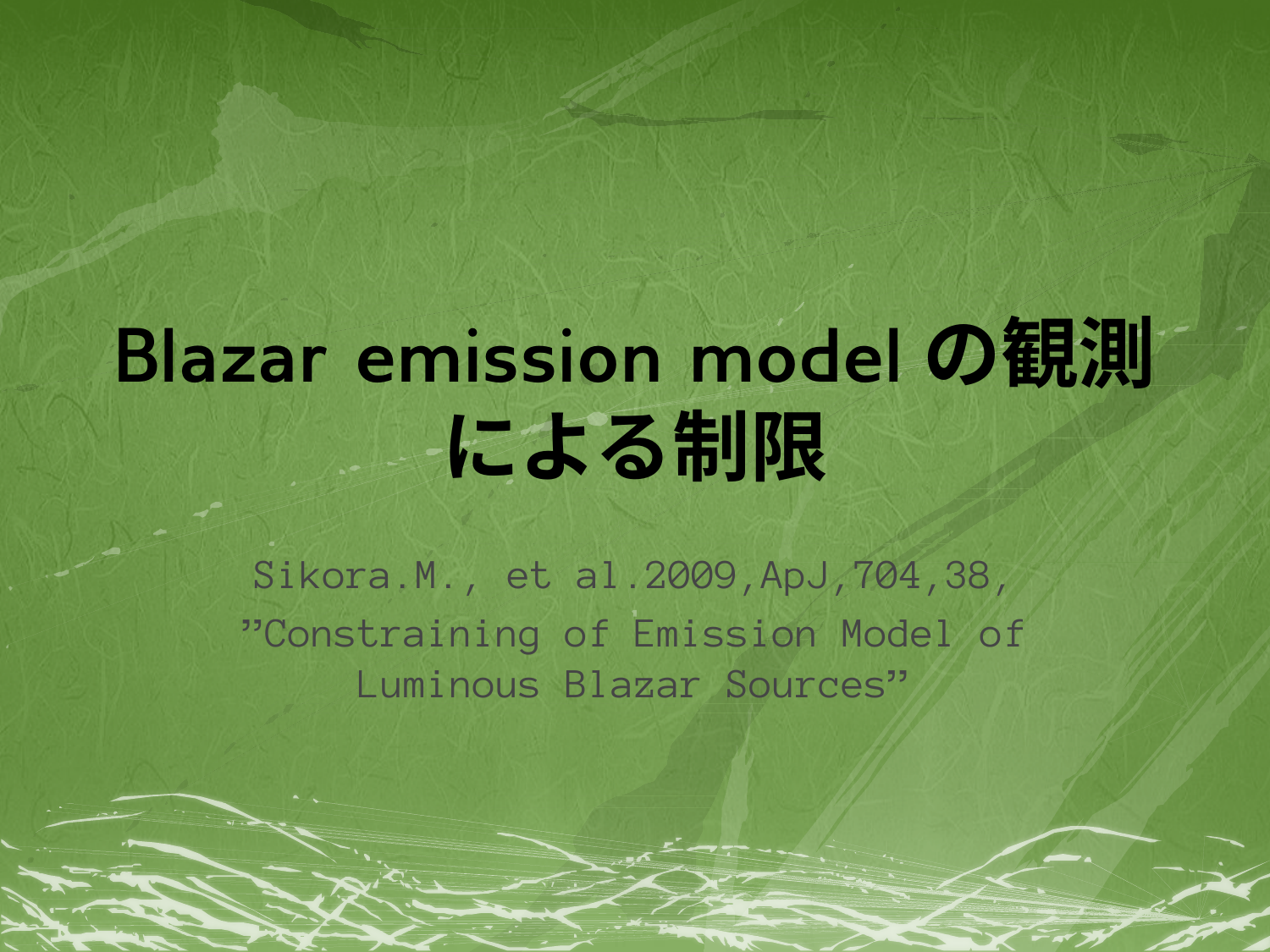

# Blazar emission modelの観測による制限
Sikora.M., et al.2009,ApJ,704,38,
”Constraining of Emission Model of Luminous Blazar Sources”